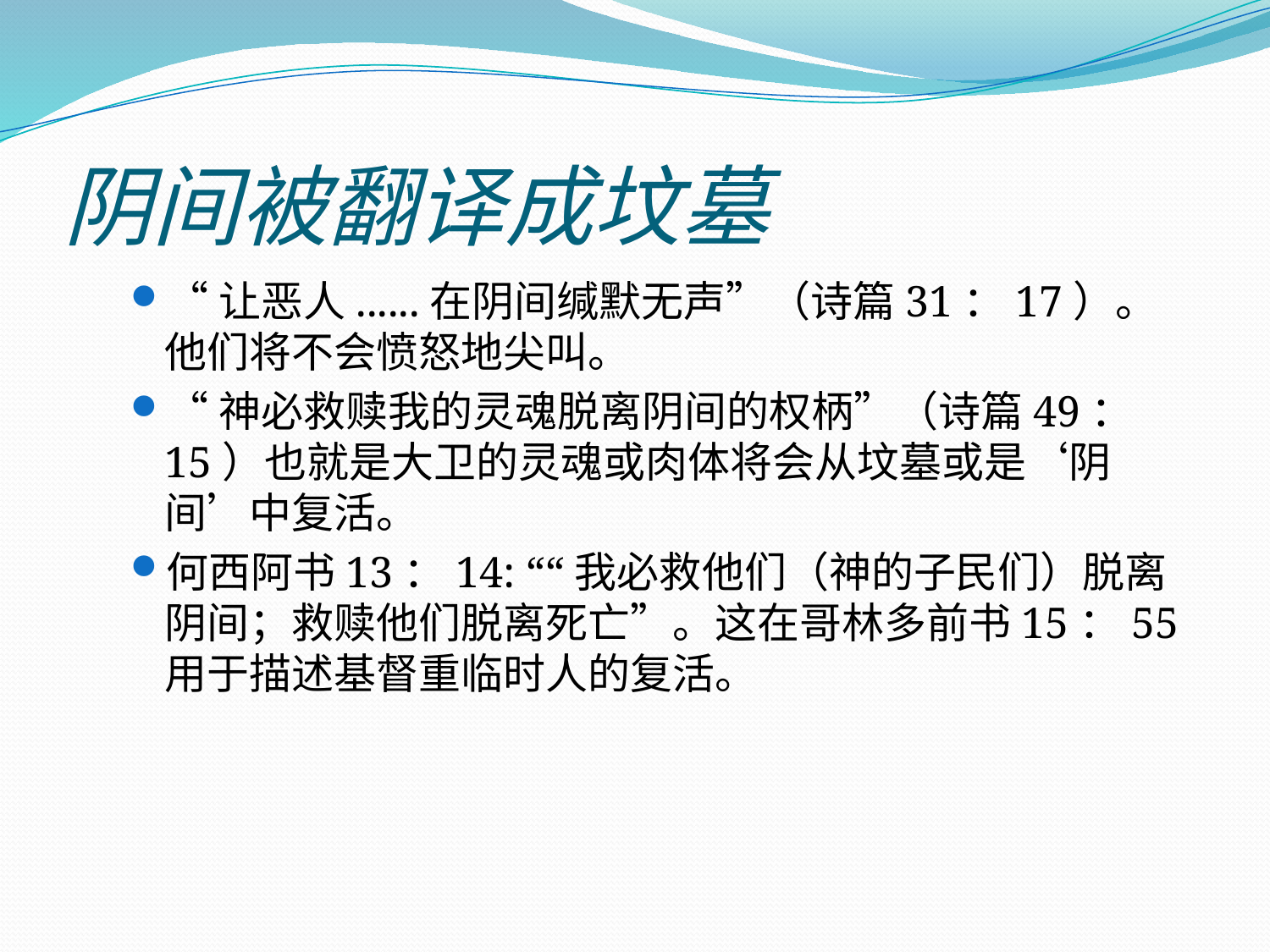

# 阴间被翻译成坟墓
“让恶人......在阴间缄默无声”（诗篇31：17）。他们将不会愤怒地尖叫。
“神必救赎我的灵魂脱离阴间的权柄”（诗篇49：15）也就是大卫的灵魂或肉体将会从坟墓或是‘阴间’中复活。
何西阿书13：14: ““我必救他们（神的子民们）脱离阴间；救赎他们脱离死亡”。这在哥林多前书15：55用于描述基督重临时人的复活。